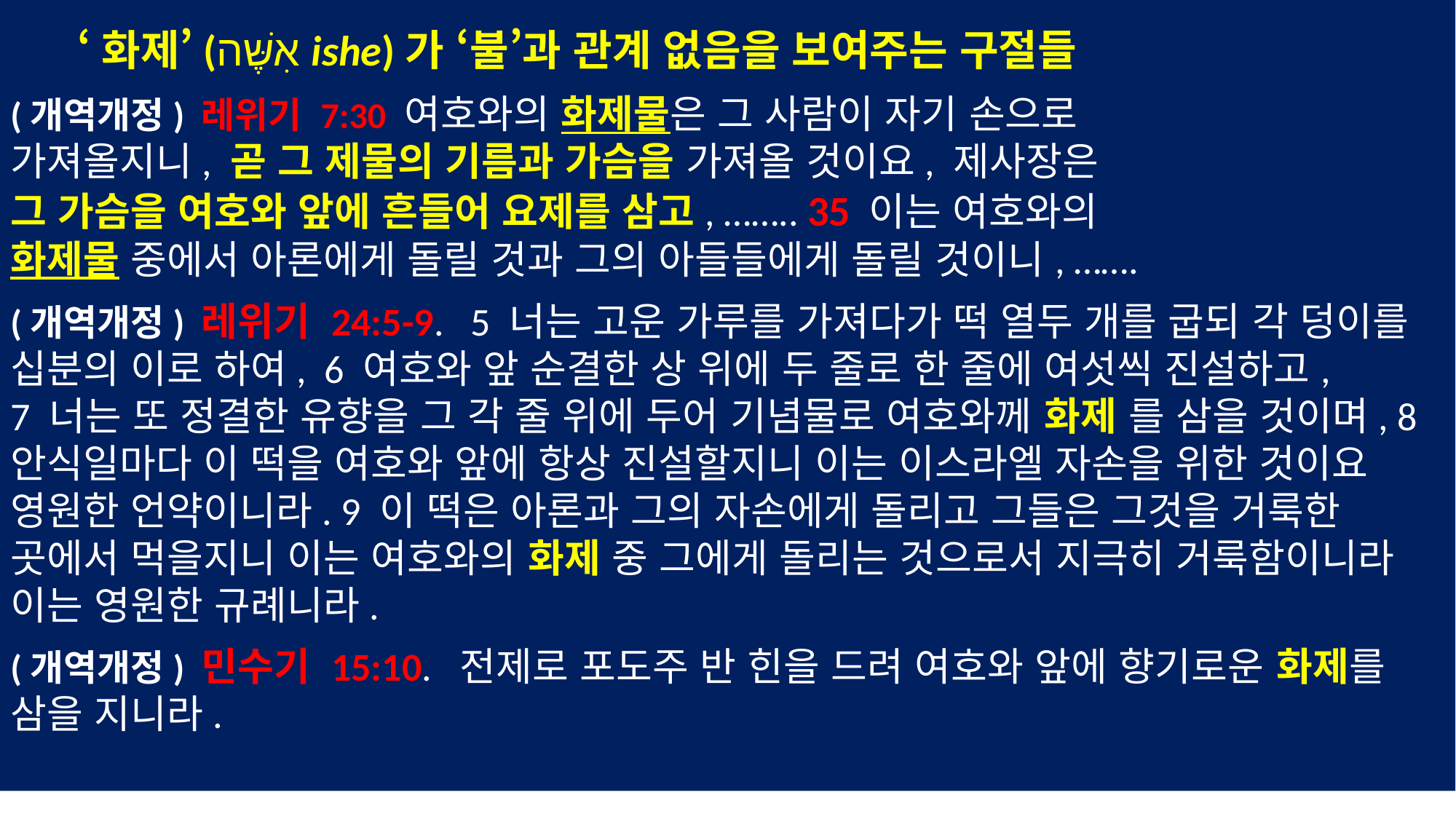

‘화제’(אִשֶּׁה ishe)가 ‘불’과 관계 없음을 보여주는 구절들

(개역개정) 레위기 7:30 여호와의 화제물은 그 사람이 자기 손으로
가져올지니, 곧 그 제물의 기름과 가슴을 가져올 것이요, 제사장은
그 가슴을 여호와 앞에 흔들어 요제를 삼고, …….. 35 이는 여호와의
화제물 중에서 아론에게 돌릴 것과 그의 아들들에게 돌릴 것이니, …….

(개역개정) 레위기 24:5-9.   5 너는 고운 가루를 가져다가 떡 열두 개를 굽되 각 덩이를 십분의 이로 하여,  6 여호와 앞 순결한 상 위에 두 줄로 한 줄에 여섯씩 진설하고,
7 너는 또 정결한 유향을 그 각 줄 위에 두어 기념물로 여호와께 화제 를 삼을 것이며, 8 안식일마다 이 떡을 여호와 앞에 항상 진설할지니 이는 이스라엘 자손을 위한 것이요 영원한 언약이니라. 9 이 떡은 아론과 그의 자손에게 돌리고 그들은 그것을 거룩한 곳에서 먹을지니 이는 여호와의 화제 중 그에게 돌리는 것으로서 지극히 거룩함이니라 이는 영원한 규례니라.

(개역개정) 민수기 15:10.  전제로 포도주 반 힌을 드려 여호와 앞에 향기로운 화제를 삼을 지니라.